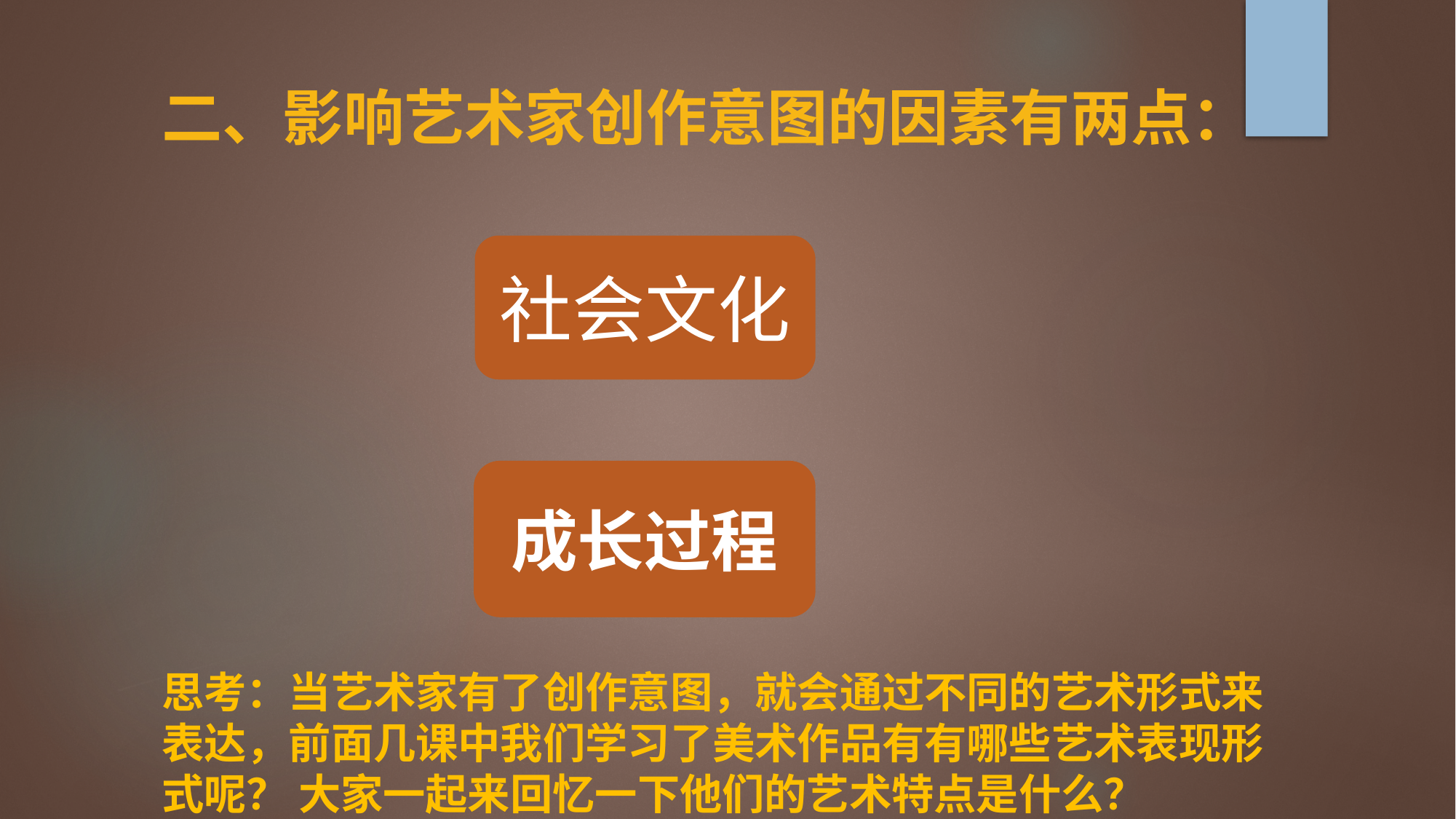

# 二、影响艺术家创作意图的因素有两点：
社会文化
成长过程
思考：当艺术家有了创作意图，就会通过不同的艺术形式来表达，前面几课中我们学习了美术作品有有哪些艺术表现形式呢？ 大家一起来回忆一下他们的艺术特点是什么？